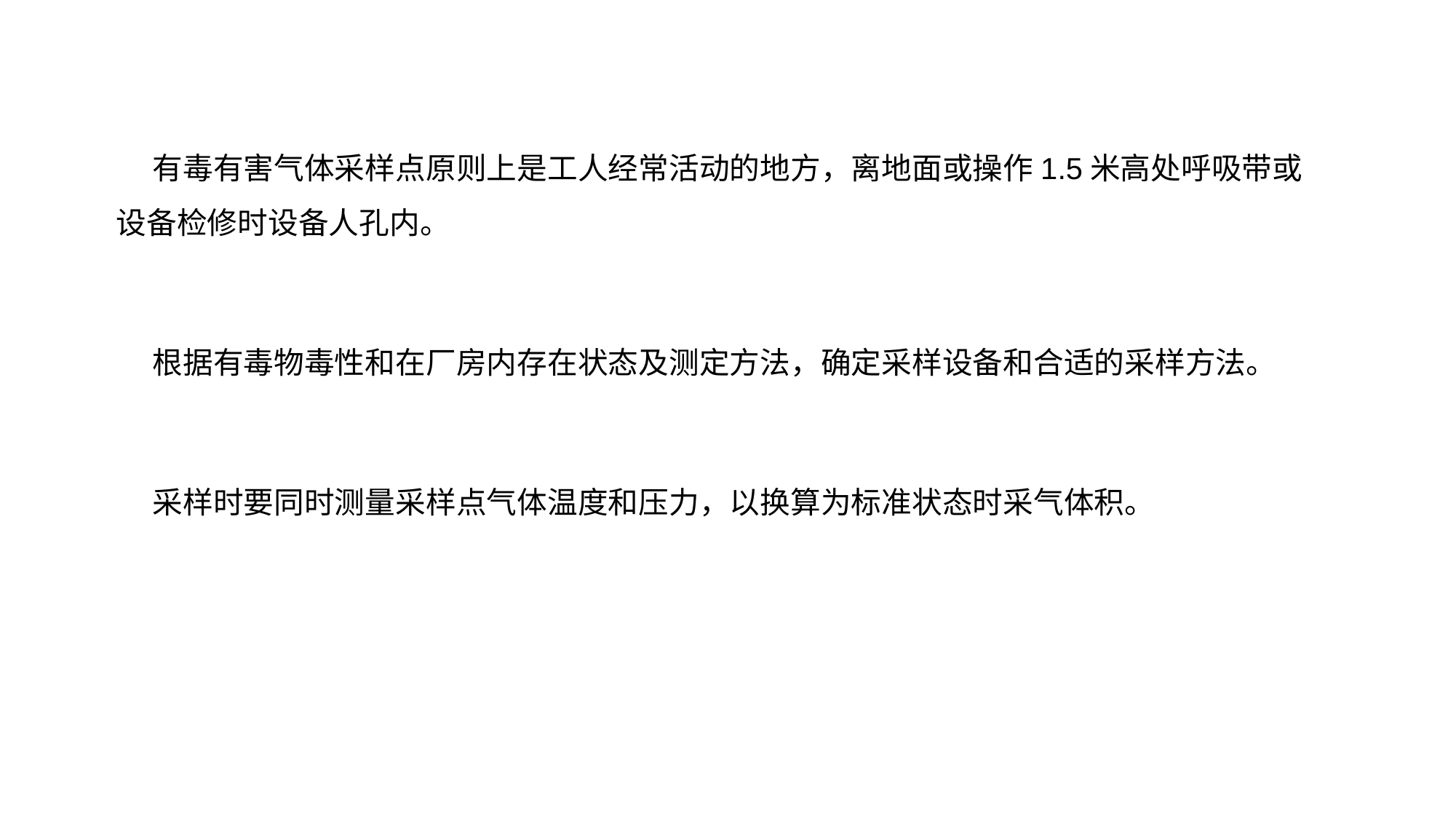

#
有毒有害气体采样点原则上是工人经常活动的地方，离地面或操作1.5米高处呼吸带或设备检修时设备人孔内。

根据有毒物毒性和在厂房内存在状态及测定方法，确定采样设备和合适的采样方法。

采样时要同时测量采样点气体温度和压力，以换算为标准状态时采气体积。